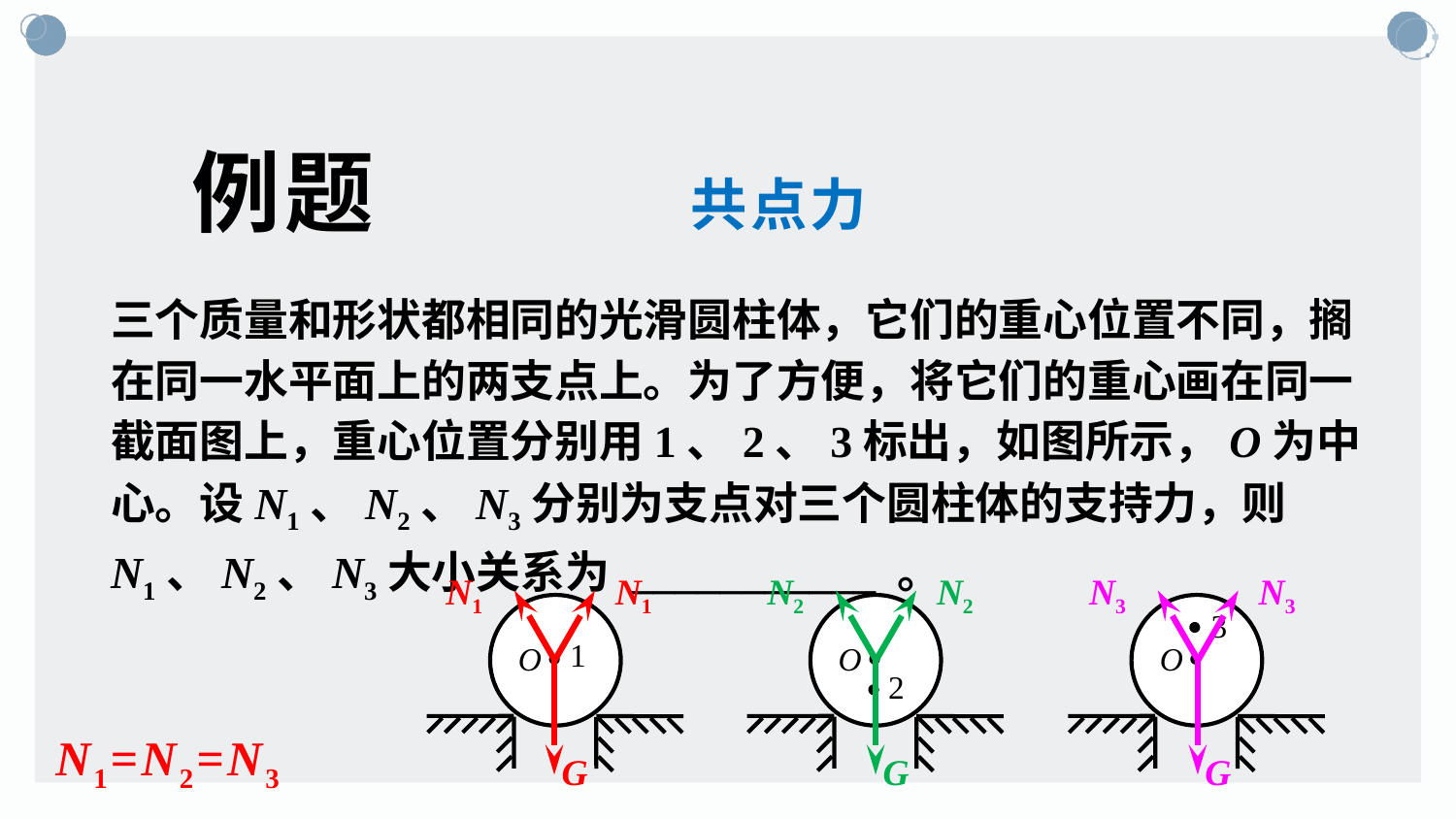

例题
共点力

三个质量和形状都相同的光滑圆柱体，它们的重心位置不同，搁在同一水平面上的两支点上。为了方便，将它们的重心画在同一截面图上，重心位置分别用1、2、3标出，如图所示，O为中心。设N1、N2、N3分别为支点对三个圆柱体的支持力，则N1、N2、N3大小关系为 ___________ 。
N1
N1
G
N2
N2
G
N3
N3
G

1

2

3

O
O
O
N1=N2=N3